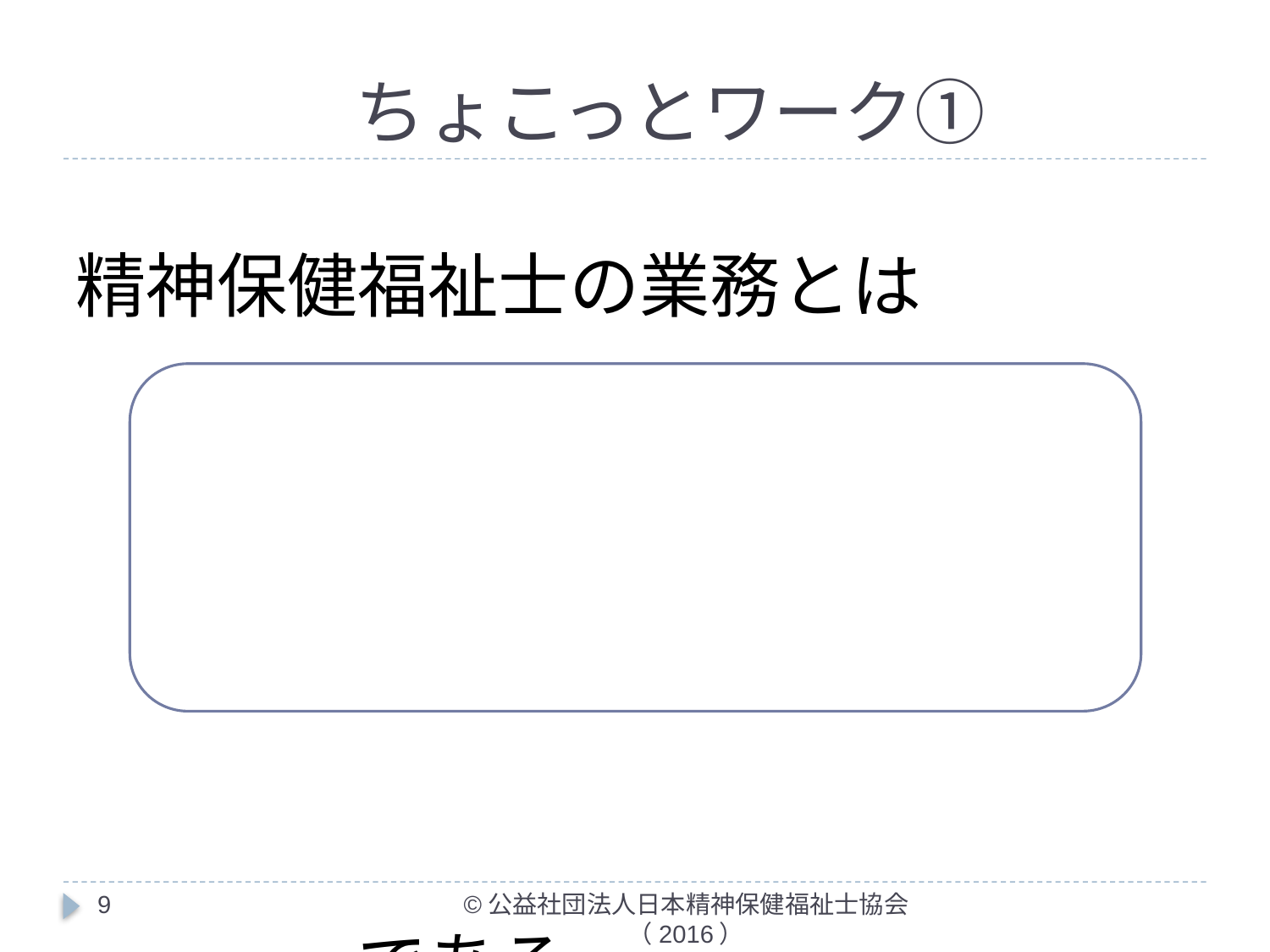

# ちょこっとワーク①

精神保健福祉士の業務とは

　　　　　　　　　　　　　　　　　　　である。

9
©公益社団法人日本精神保健福祉士協会（2016）